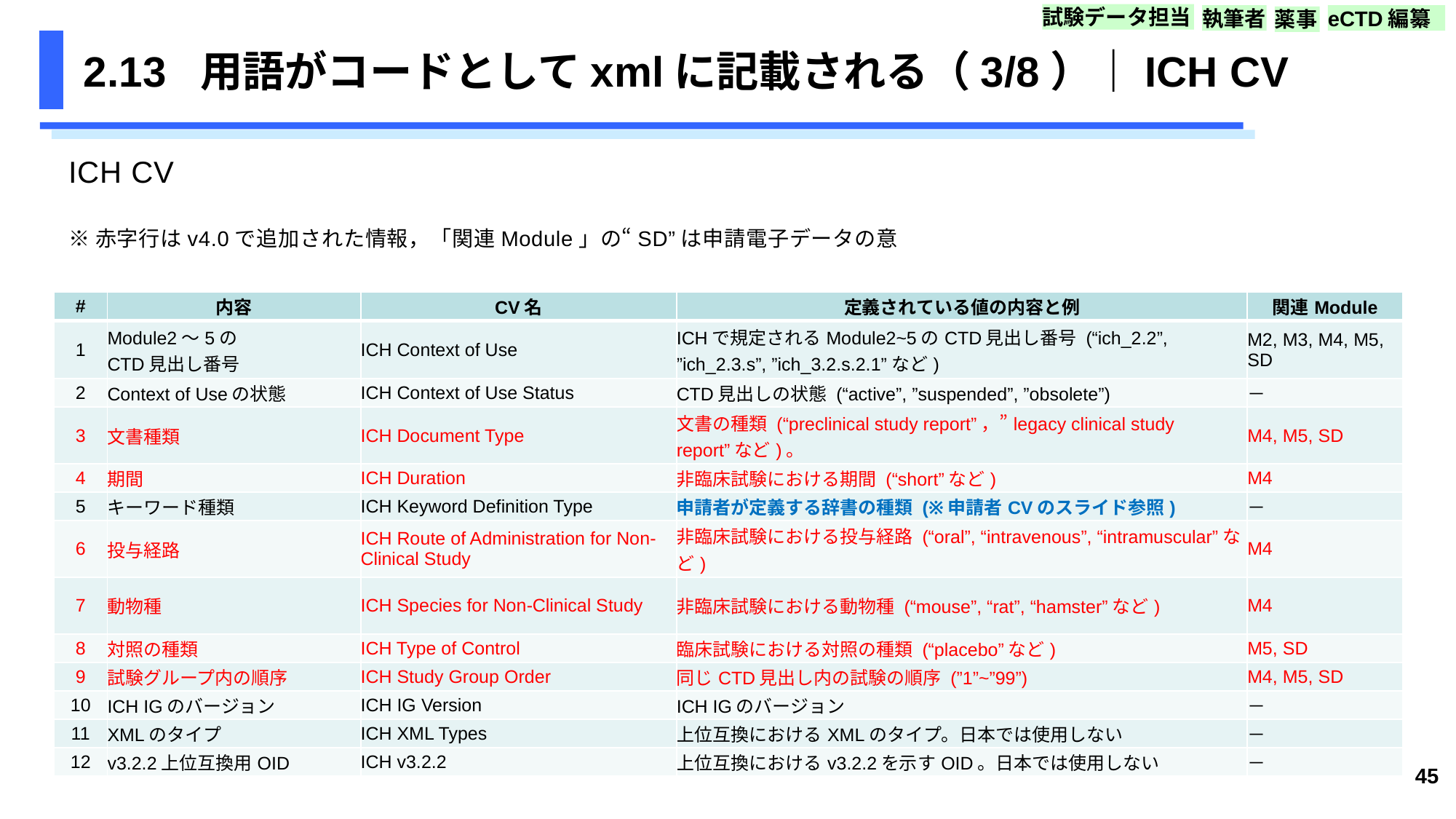

試験データ担当
執筆者
eCTD編纂
薬事
# 2.13  用語がコードとしてxmlに記載される（3/8）｜ICH CV
ICH CV

※赤字行はv4.0で追加された情報，「関連Module」の“SD”は申請電子データの意

| # | 内容 | CV名 | 定義されている値の内容と例 | 関連Module |
| --- | --- | --- | --- | --- |
| 1 | Module2～5の CTD見出し番号 | ICH Context of Use | ICHで規定されるModule2~5のCTD見出し番号 (“ich\_2.2”, ”ich\_2.3.s”, ”ich\_3.2.s.2.1”など) | M2, M3, M4, M5, SD |
| 2 | Context of Useの状態 | ICH Context of Use Status | CTD見出しの状態 (“active”, ”suspended”, ”obsolete”) | － |
| 3 | 文書種類 | ICH Document Type | 文書の種類 (“preclinical study report”，”legacy clinical study report”など)。 | M4, M5, SD |
| 4 | 期間 | ICH Duration | 非臨床試験における期間 (“short”など) | M4 |
| 5 | キーワード種類 | ICH Keyword Definition Type | 申請者が定義する辞書の種類 (※申請者CVのスライド参照) | － |
| 6 | 投与経路 | ICH Route of Administration for Non-Clinical Study | 非臨床試験における投与経路 (“oral”, “intravenous”, “intramuscular”など) | M4 |
| 7 | 動物種 | ICH Species for Non-Clinical Study | 非臨床試験における動物種 (“mouse”, “rat”, “hamster”など) | M4 |
| 8 | 対照の種類 | ICH Type of Control | 臨床試験における対照の種類 (“placebo”など) | M5, SD |
| 9 | 試験グループ内の順序 | ICH Study Group Order | 同じCTD見出し内の試験の順序 (”1”~”99”) | M4, M5, SD |
| 10 | ICH IGのバージョン | ICH IG Version | ICH IGのバージョン | － |
| 11 | XMLのタイプ | ICH XML Types | 上位互換におけるXMLのタイプ。日本では使用しない | － |
| 12 | v3.2.2上位互換用OID | ICH v3.2.2 | 上位互換におけるv3.2.2を示すOID。日本では使用しない | － |
45